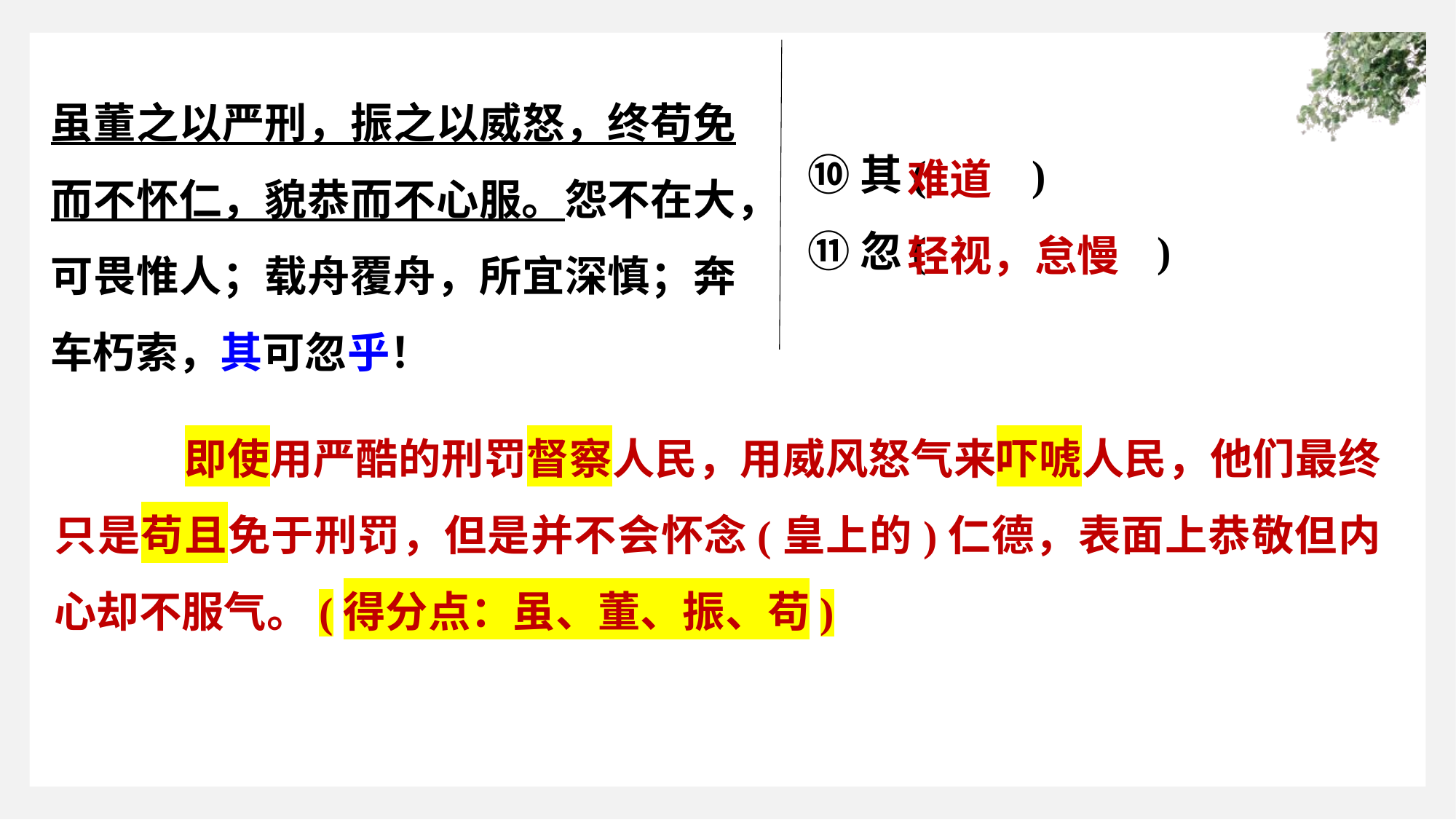

虽董之以严刑，振之以威怒，终苟免而不怀仁，貌恭而不心服。怨不在大，可畏惟人；载舟覆舟，所宜深慎；奔车朽索，其可忽乎！
⑩其(　　)
⑪忽(　             　)
难道
轻视，怠慢
            即使用严酷的刑罚督察人民，用威风怒气来吓唬人民，他们最终只是苟且免于刑罚，但是并不会怀念(皇上的)仁德，表面上恭敬但内心却不服气。(得分点：虽、董、振、苟)